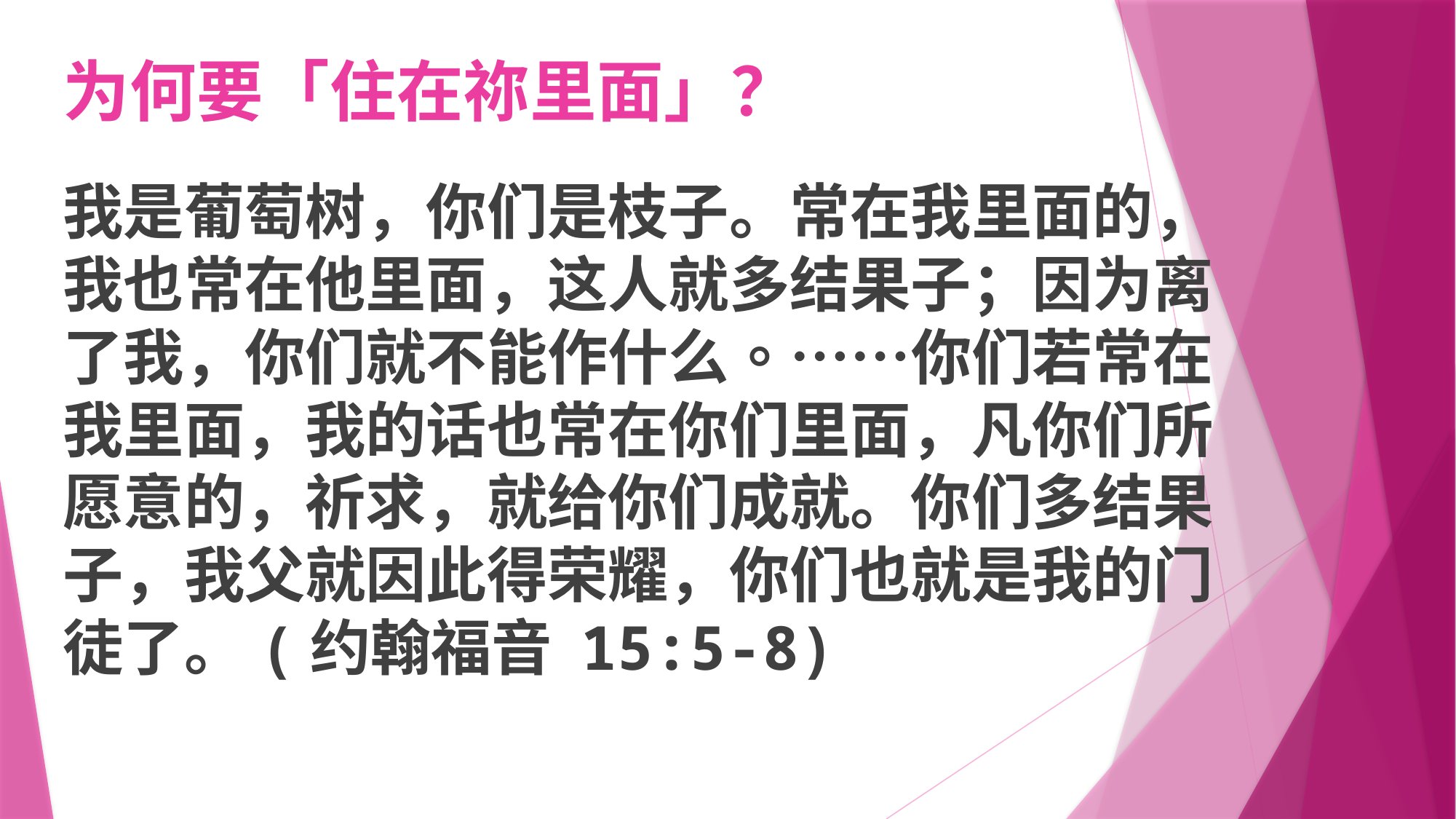

# 为何要「住在祢里面」？
我是葡萄树，你们是枝子。常在我里面的，我也常在他里面，这人就多结果子；因为离了我，你们就不能作什么。……你们若常在我里面，我的话也常在你们里面，凡你们所愿意的，祈求，就给你们成就。你们多结果子，我父就因此得荣耀，你们也就是我的门徒了。(约翰福音 15:5-8)